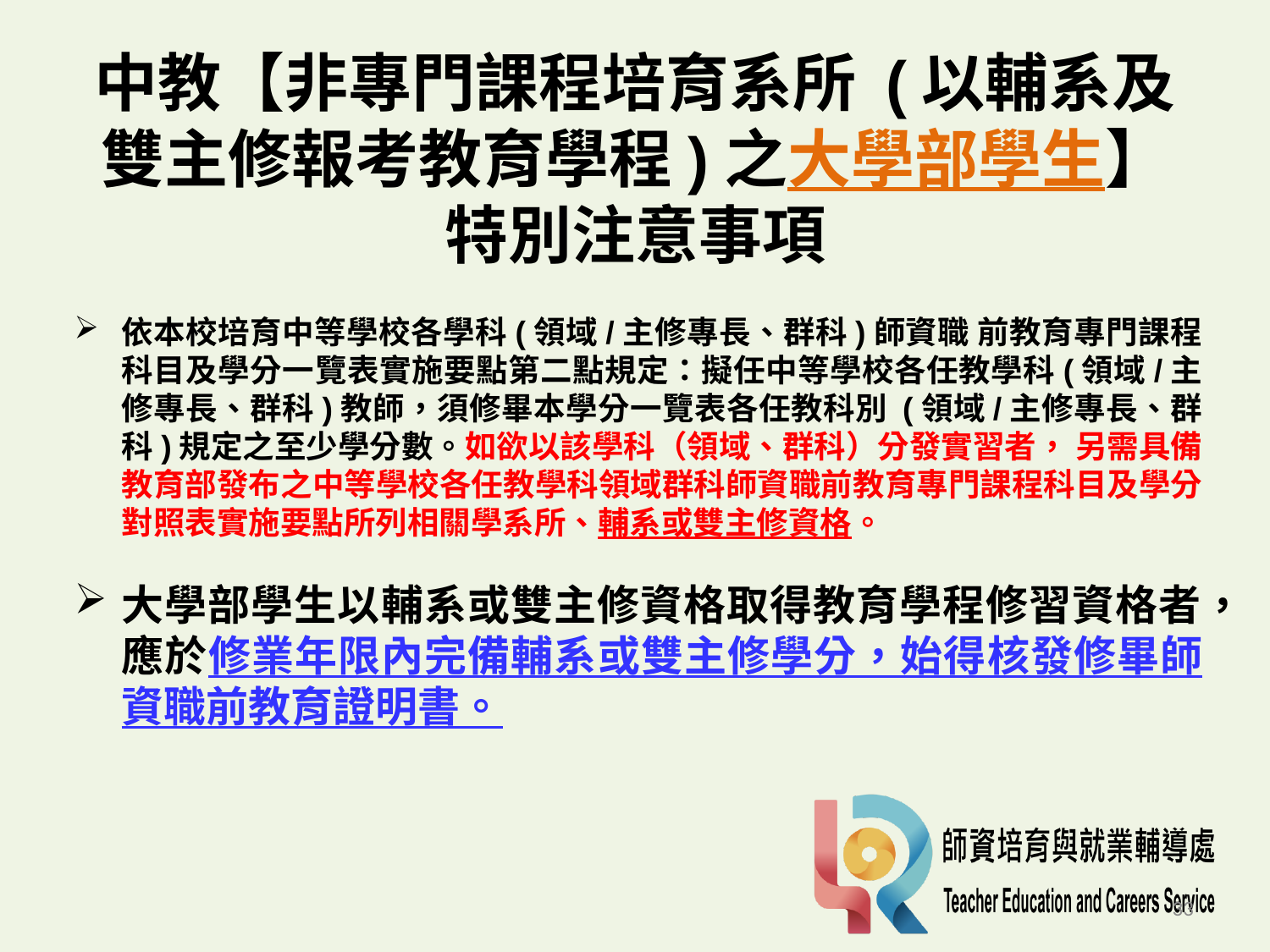

# 中教【非專門課程培育系所 (以輔系及雙主修報考教育學程)之大學部學生】 特別注意事項
依本校培育中等學校各學科(領域/主修專長、群科)師資職 前教育專門課程科目及學分一覽表實施要點第二點規定：擬任中等學校各任教學科(領域/主修專長、群科)教師，須修畢本學分一覽表各任教科別 (領域/主修專長、群科)規定之至少學分數。如欲以該學科（領域、群科）分發實習者， 另需具備教育部發布之中等學校各任教學科領域群科師資職前教育專門課程科目及學分對照表實施要點所列相關學系所、輔系或雙主修資格。

大學部學生以輔系或雙主修資格取得教育學程修習資格者，應於修業年限內完備輔系或雙主修學分，始得核發修畢師資職前教育證明書。

33